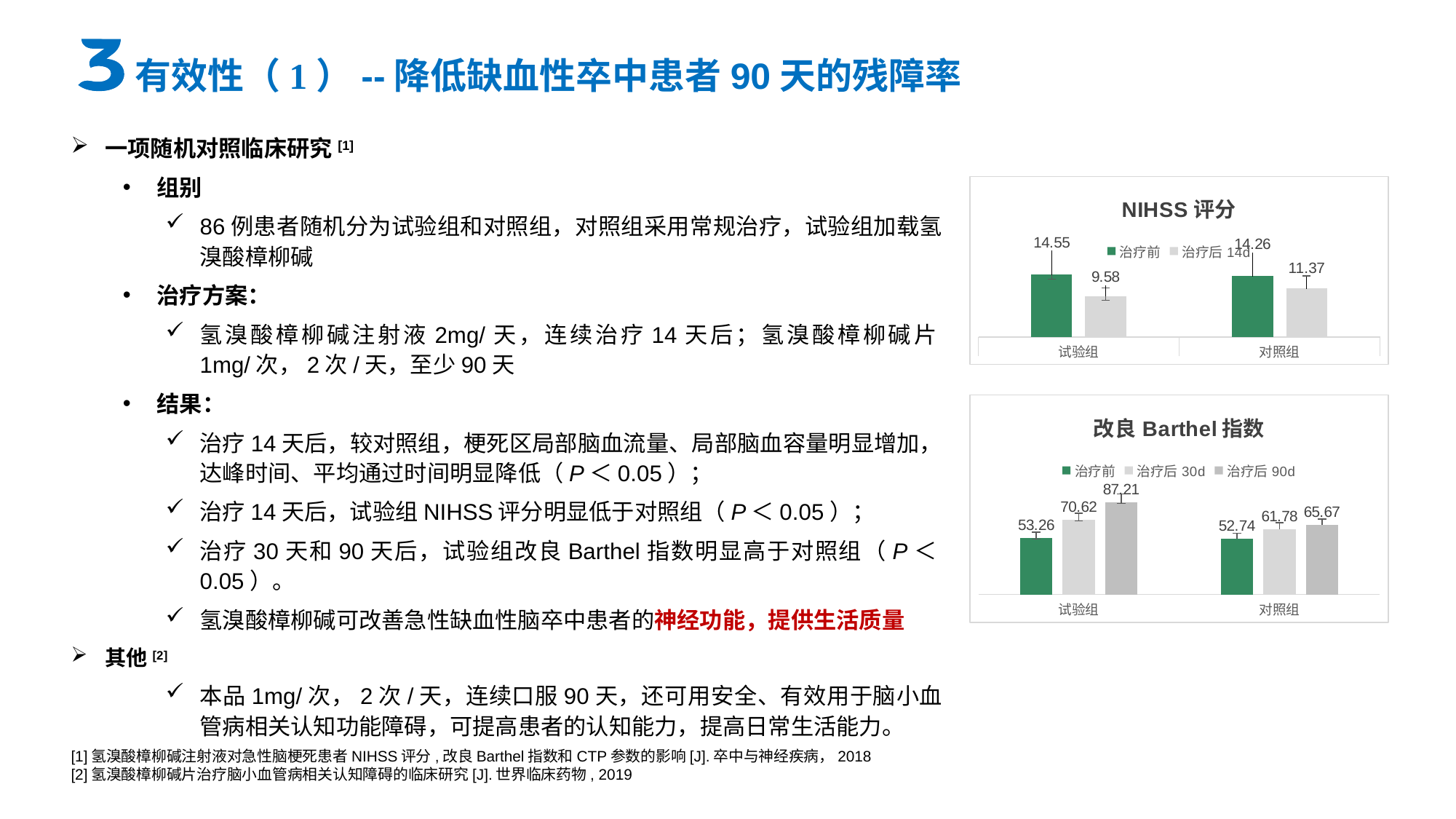

有效性（1）--降低缺血性卒中患者90天的残障率
一项随机对照临床研究[1]
组别
86例患者随机分为试验组和对照组，对照组采用常规治疗，试验组加载氢溴酸樟柳碱
治疗方案：
氢溴酸樟柳碱注射液2mg/天，连续治疗14天后；氢溴酸樟柳碱片1mg/次，2次/天，至少90天
结果：
治疗14天后，较对照组，梗死区局部脑血流量、局部脑血容量明显增加，达峰时间、平均通过时间明显降低（P＜0.05）；
治疗14天后，试验组NIHSS评分明显低于对照组（P＜0.05）；
治疗30天和90天后，试验组改良Barthel指数明显高于对照组（P＜0.05）。
氢溴酸樟柳碱可改善急性缺血性脑卒中患者的神经功能，提供生活质量
其他[2]
本品1mg/次，2次/天，连续口服90天，还可用安全、有效用于脑小血管病相关认知功能障碍，可提高患者的认知能力，提高日常生活能力。

### Chart: NIHSS评分

| Category | 治疗前 | 治疗后14d |
|---|---|---|
| 试验组 | 14.55 | 9.58 |
| 对照组 | 14.26 | 11.37 |

### Chart: 改良Barthel指数

| Category | 治疗前 | 治疗后30d | 治疗后90d |
|---|---|---|---|
| 试验组 | 53.26 | 70.62 | 87.21 |
| 对照组 | 52.74 | 61.78 | 65.67 |
[1]氢溴酸樟柳碱注射液对急性脑梗死患者NIHSS评分,改良Barthel指数和CTP参数的影响[J].卒中与神经疾病，2018
[2]氢溴酸樟柳碱片治疗脑小血管病相关认知障碍的临床研究[J].世界临床药物, 2019